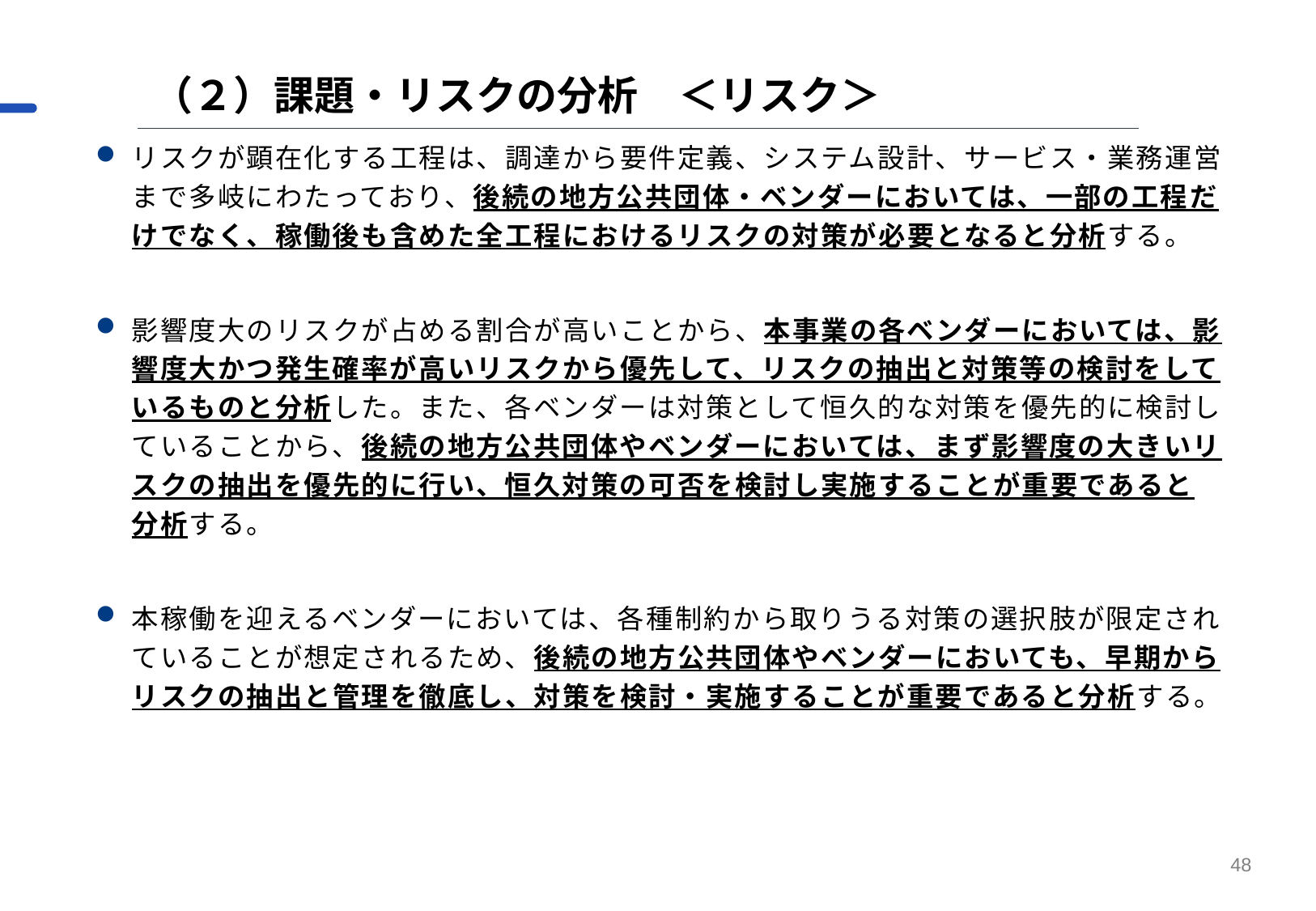

（２）課題・リスクの分析　＜リスク＞
リスクが顕在化する工程は、調達から要件定義、システム設計、サービス・業務運営まで多岐にわたっており、後続の地方公共団体・ベンダーにおいては、一部の工程だけでなく、稼働後も含めた全工程におけるリスクの対策が必要となると分析する。

影響度大のリスクが占める割合が高いことから、本事業の各ベンダーにおいては、影響度大かつ発生確率が高いリスクから優先して、リスクの抽出と対策等の検討をしているものと分析した。また、各ベンダーは対策として恒久的な対策を優先的に検討していることから、後続の地方公共団体やベンダーにおいては、まず影響度の大きいリスクの抽出を優先的に行い、恒久対策の可否を検討し実施することが重要であると分析する。

本稼働を迎えるベンダーにおいては、各種制約から取りうる対策の選択肢が限定されていることが想定されるため、後続の地方公共団体やベンダーにおいても、早期からリスクの抽出と管理を徹底し、対策を検討・実施することが重要であると分析する。
48